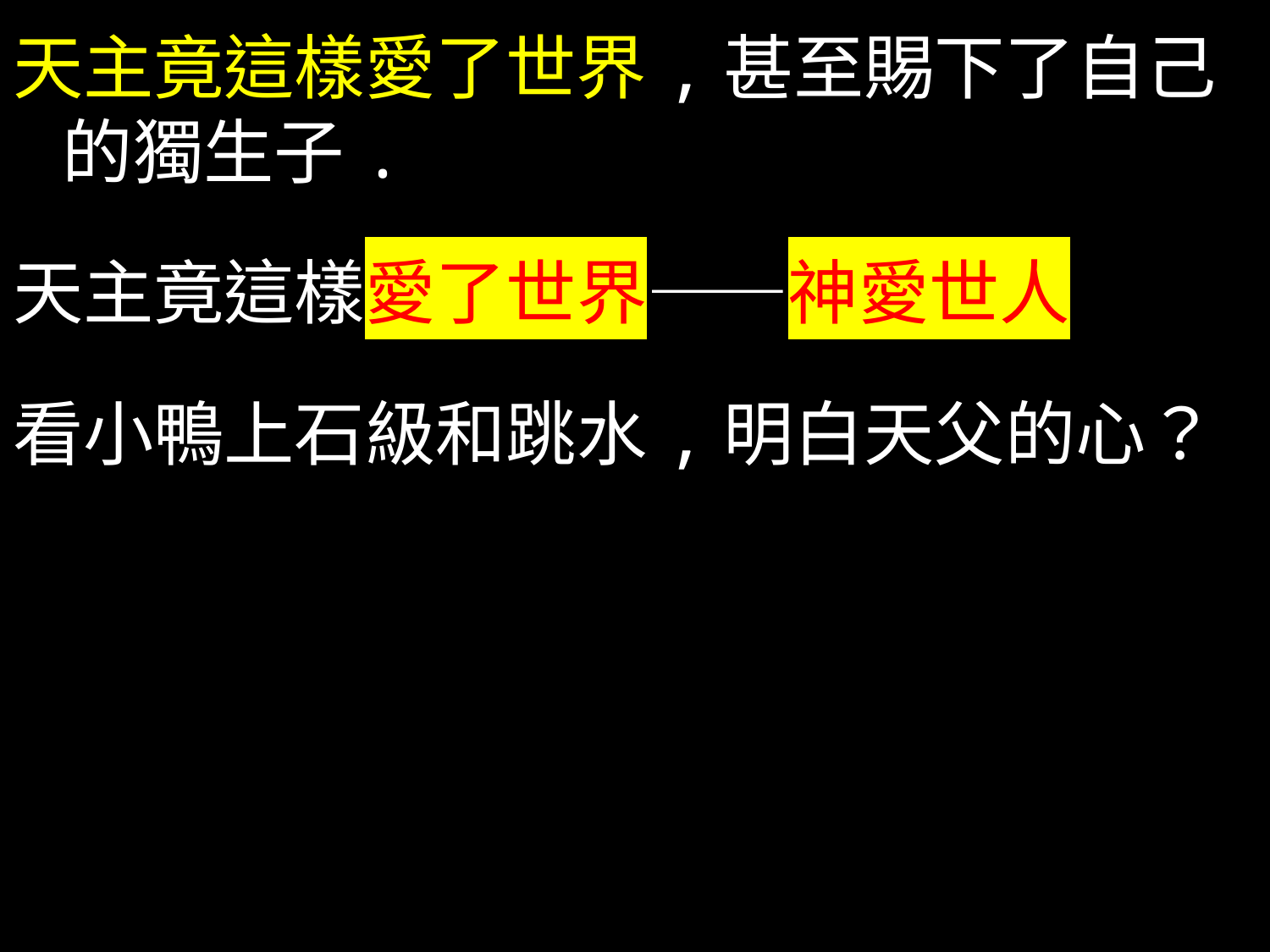

天主竟這樣愛了世界,甚至賜下了自己的獨生子.
天主竟這樣愛了世界——神愛世人
看小鴨上石級和跳水,明白天父的心？